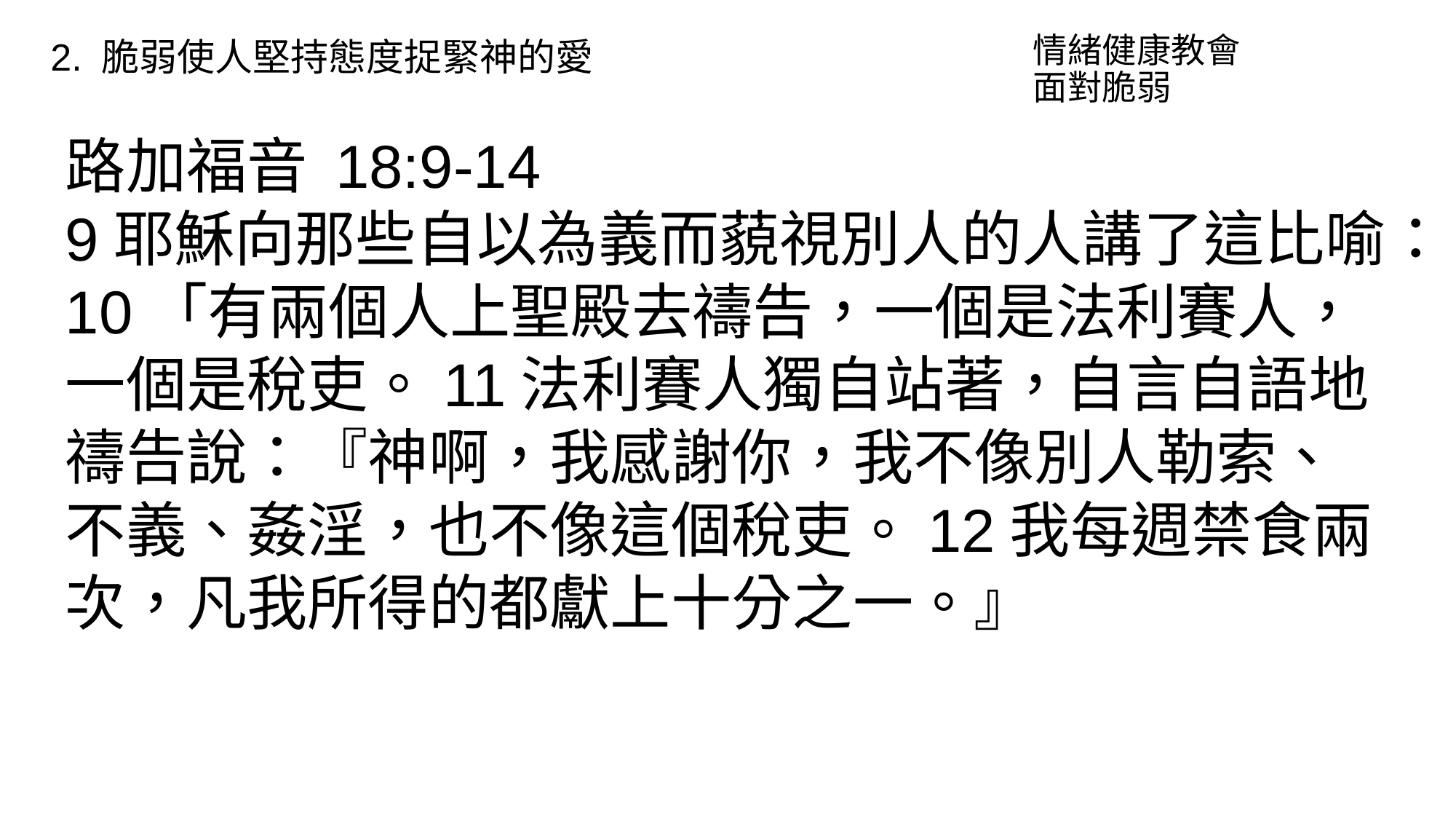

情緒健康教會
面對脆弱
2. 脆弱使人堅持態度捉緊神的愛
路加福音 18:9-14
9耶穌向那些自以為義而藐視別人的人講了這比喻：10「有兩個人上聖殿去禱告，一個是法利賽人，一個是稅吏。11法利賽人獨自站著，自言自語地禱告說：『神啊，我感謝你，我不像別人勒索、不義、姦淫，也不像這個稅吏。12我每週禁食兩次，凡我所得的都獻上十分之一。』